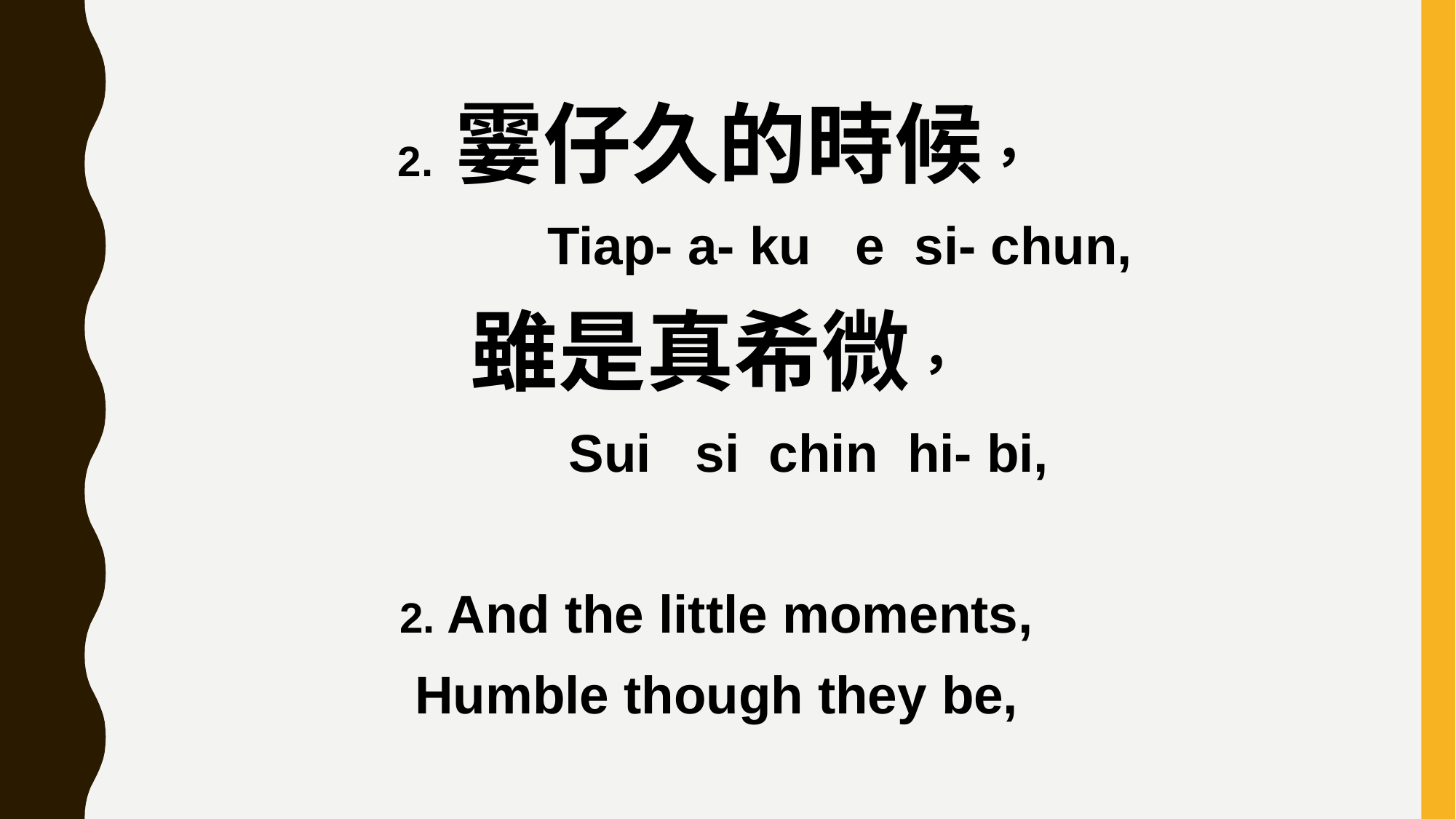

2. 霎仔久的時候，
                              Tiap- a- ku   e  si- chun,
雖是真希微，
                           Sui   si  chin  hi- bi,

2. And the little moments,
Humble though they be,